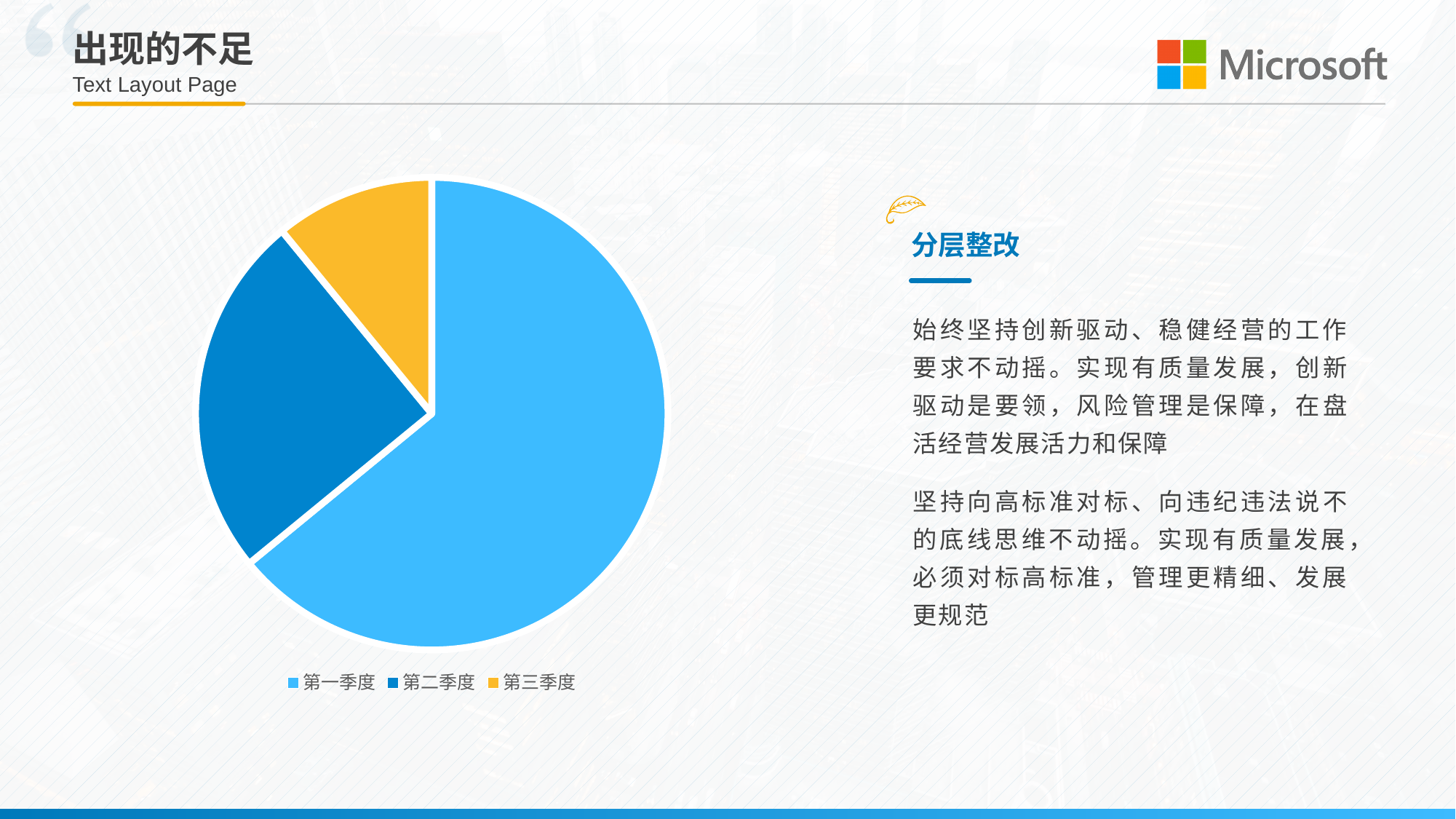

# 出现的不足
Text Layout Page

### Chart

| Category | 销售额 |
|---|---|
| 第一季度 | 8.2 |
| 第二季度 | 3.2 |
| 第三季度 | 1.4 |
分层整改
始终坚持创新驱动、稳健经营的工作要求不动摇。实现有质量发展，创新驱动是要领，风险管理是保障，在盘活经营发展活力和保障
坚持向高标准对标、向违纪违法说不的底线思维不动摇。实现有质量发展，必须对标高标准，管理更精细、发展更规范